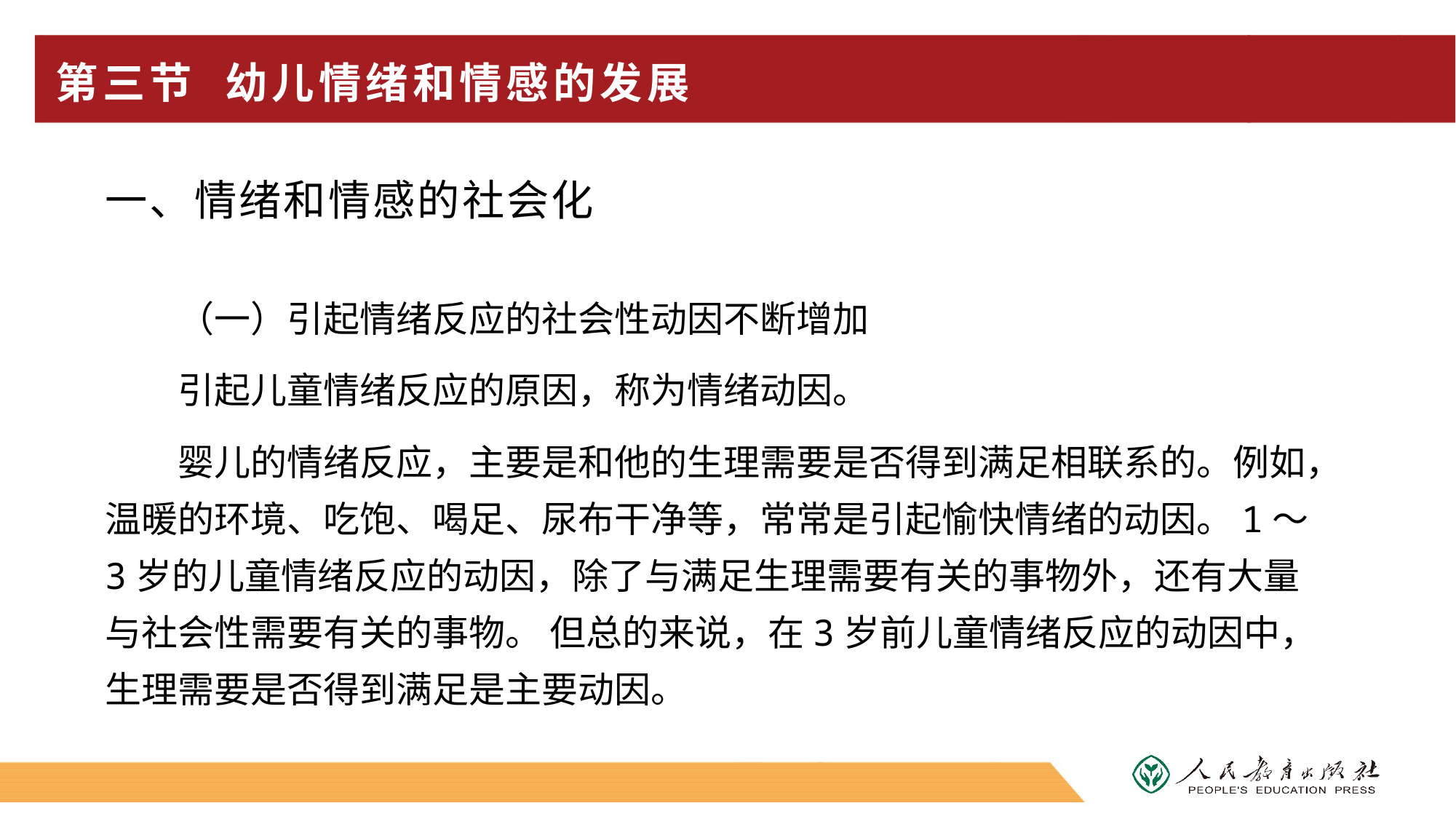

# 第三节  幼儿情绪和情感的发展
一、情绪和情感的社会化
（一）引起情绪反应的社会性动因不断增加
引起儿童情绪反应的原因，称为情绪动因。
婴儿的情绪反应，主要是和他的生理需要是否得到满足相联系的。例如，温暖的环境、吃饱、喝足、尿布干净等，常常是引起愉快情绪的动因。1～3岁的儿童情绪反应的动因，除了与满足生理需要有关的事物外，还有大量与社会性需要有关的事物。 但总的来说，在3岁前儿童情绪反应的动因中，生理需要是否得到满足是主要动因。